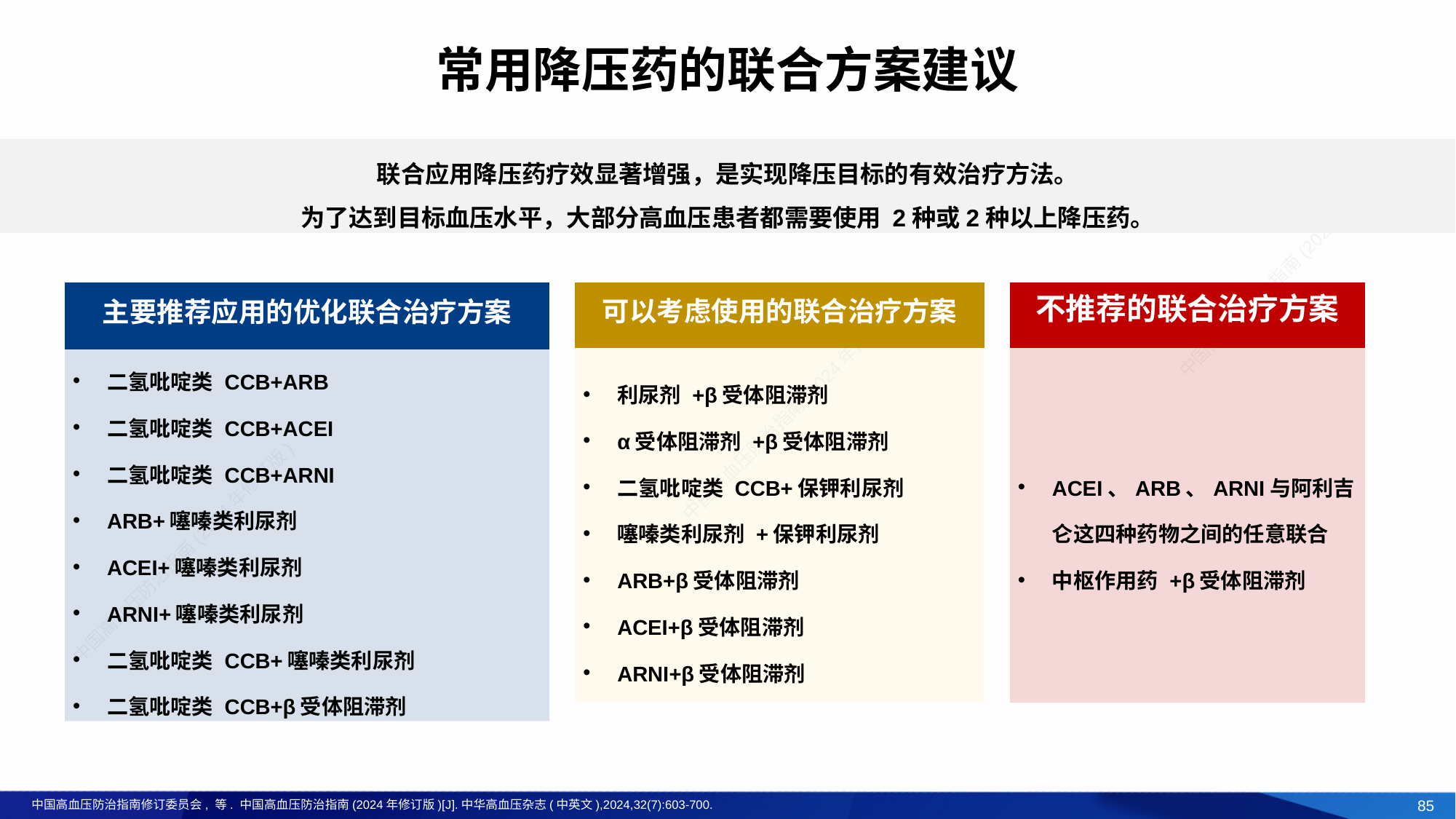

# 常用降压药的联合方案建议
联合应用降压药疗效显著增强，是实现降压目标的有效治疗方法。
为了达到目标血压水平，大部分高血压患者都需要使用 2种或2种以上降压药。
| 不推荐的联合治疗方案 |
| --- |
| ACEI、ARB、ARNI与阿利吉仑这四种药物之间的任意联合 中枢作用药 +β受体阻滞剂 |
| 主要推荐应用的优化联合治疗方案 |
| --- |
| 二氢吡啶类 CCB+ARB 二氢吡啶类 CCB+ACEI 二氢吡啶类 CCB+ARNI ARB+噻嗪类利尿剂 ACEI+噻嗪类利尿剂 ARNI+噻嗪类利尿剂 二氢吡啶类 CCB+噻嗪类利尿剂 二氢吡啶类 CCB+β受体阻滞剂 |
| 可以考虑使用的联合治疗方案 |
| --- |
| 利尿剂 +β受体阻滞剂 α受体阻滞剂 +β受体阻滞剂 二氢吡啶类 CCB+保钾利尿剂 噻嗪类利尿剂 +保钾利尿剂 ARB+β受体阻滞剂 ACEI+β受体阻滞剂 ARNI+β受体阻滞剂 |